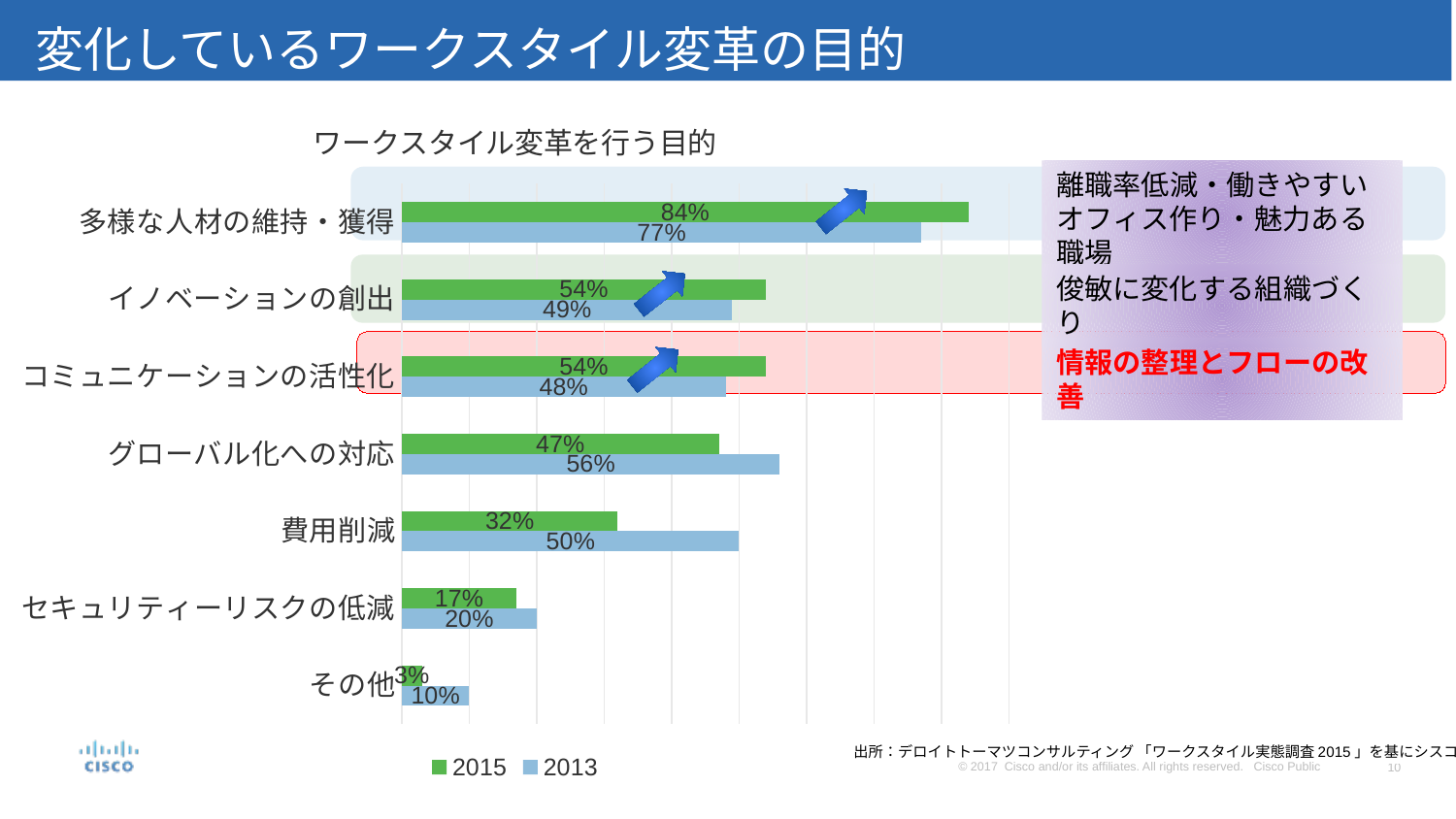

変化しているワークスタイル変革の目的

### Chart: ワークスタイル変革を行う目的

| Category | 2013 | 2015 |
|---|---|---|
| その他 | 0.1 | 0.03 |
| セキュリティーリスクの低減 | 0.2 | 0.17 |
| 費用削減 | 0.5 | 0.32 |
| グローバル化への対応 | 0.56 | 0.47 |
| コミュニケーションの活性化 | 0.48 | 0.54 |
| イノベーションの創出 | 0.49 | 0.54 |
| 多様な人材の維持・獲得 | 0.77 | 0.84 |
離職率低減・働きやすいオフィス作り・魅力ある職場

俊敏に変化する組織づくり

情報の整理とフローの改善

出所：デロイトトーマツコンサルティング 「ワークスタイル実態調査2015」を基にシスコ作成